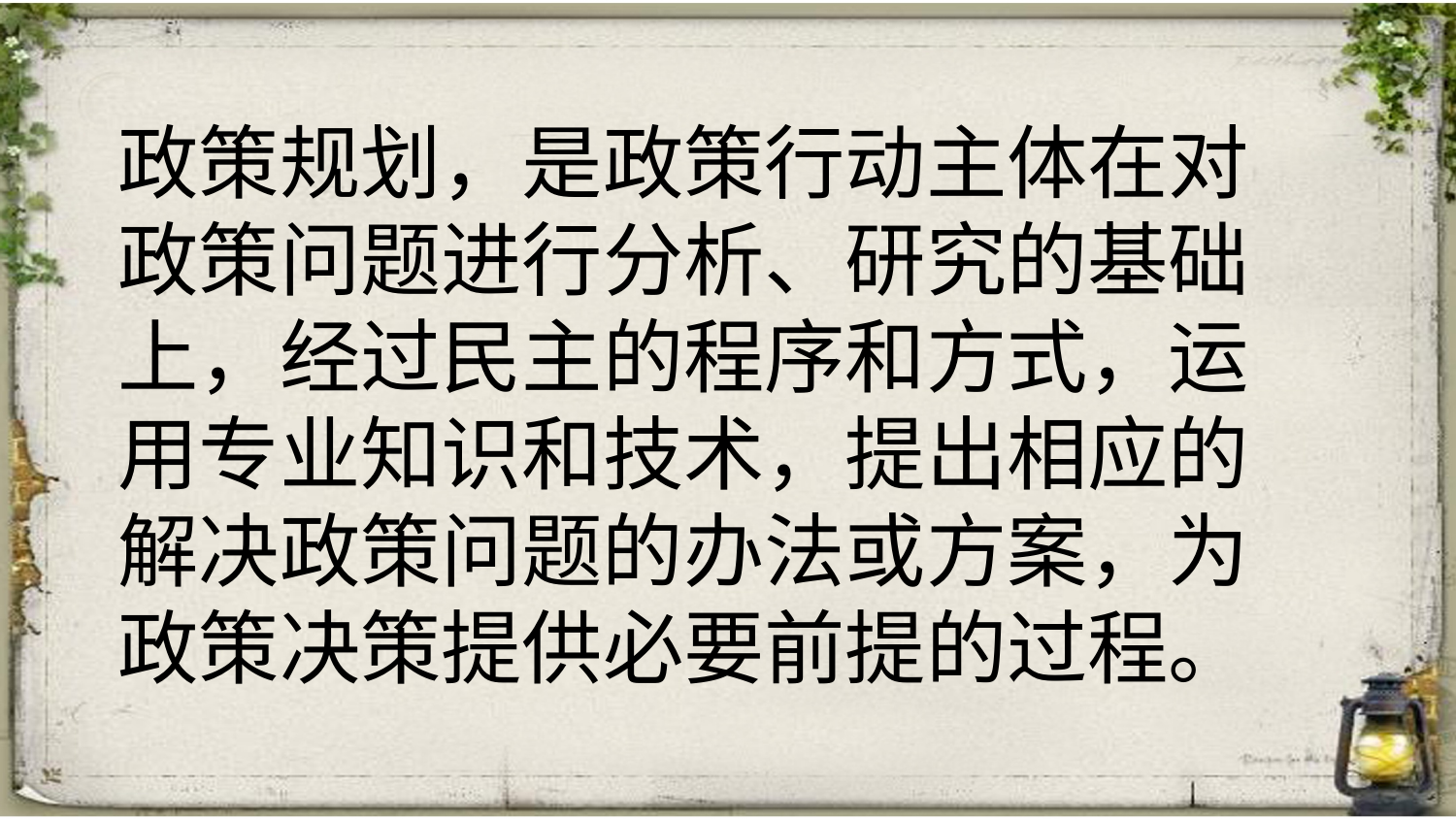

政策规划，是政策行动主体在对政策问题进行分析、研究的基础上，经过民主的程序和方式，运用专业知识和技术，提出相应的解决政策问题的办法或方案，为政策决策提供必要前提的过程。